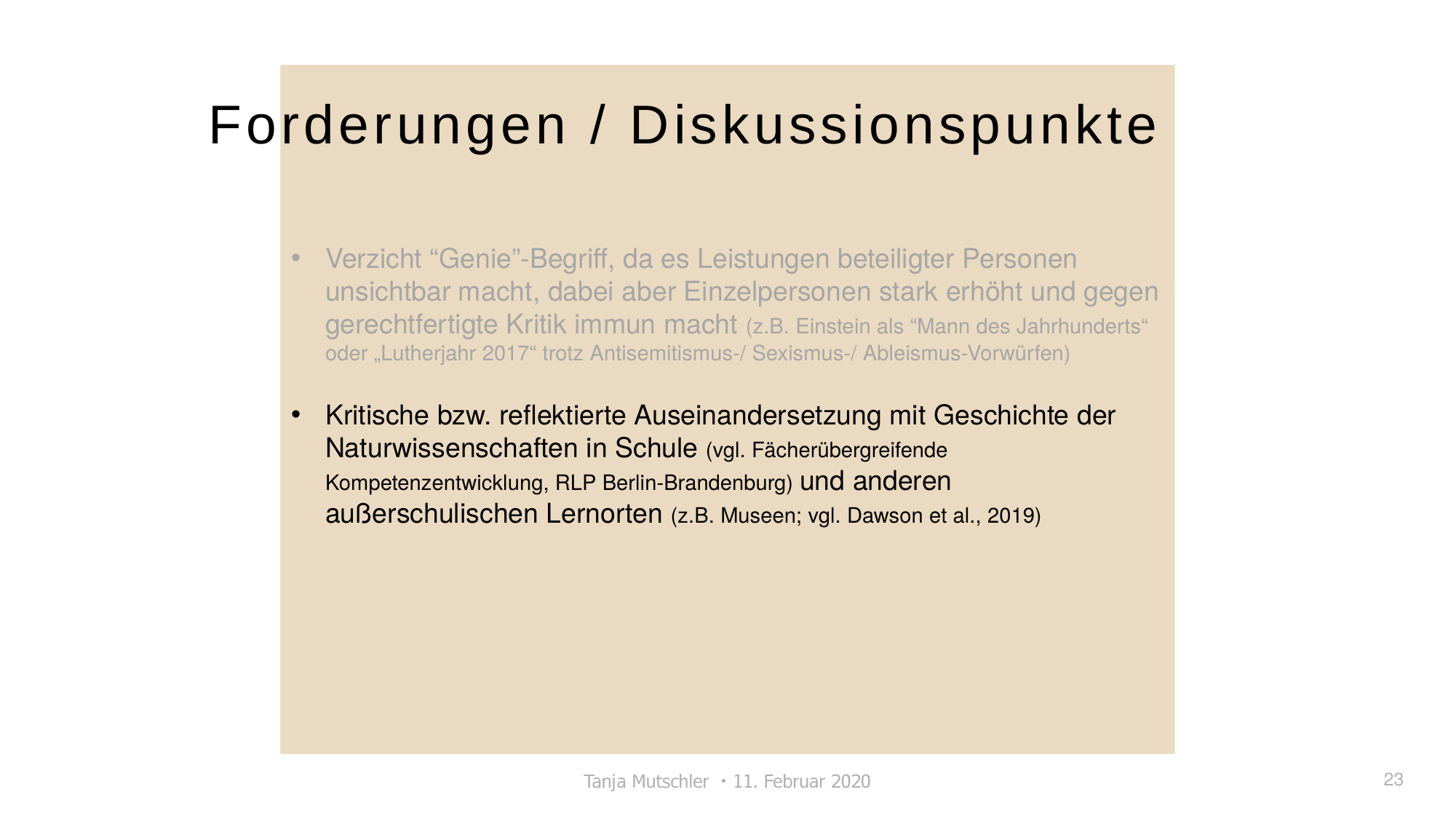

Forderungen / Diskussionspunkte
Verzicht “Genie”-Begriff, da es Leistungen beteiligter Personen unsichtbar macht, dabei aber Einzelpersonen stark erhöht und gegen gerechtfertigte Kritik immun macht (z.B. Einstein als “Mann des Jahrhunderts“ oder „Lutherjahr 2017“ trotz Antisemitismus-/ Sexismus-/ Ableismus-Vorwürfen)

Kritische bzw. reflektierte Auseinandersetzung mit Geschichte der Naturwissenschaften in Schule (vgl. Fächerübergreifende Kompetenzentwicklung, RLP Berlin-Brandenburg) und anderen außerschulischen Lernorten (z.B. Museen; vgl. Dawson et al., 2019)

Tanja Mutschler ・11. Februar 2020
23